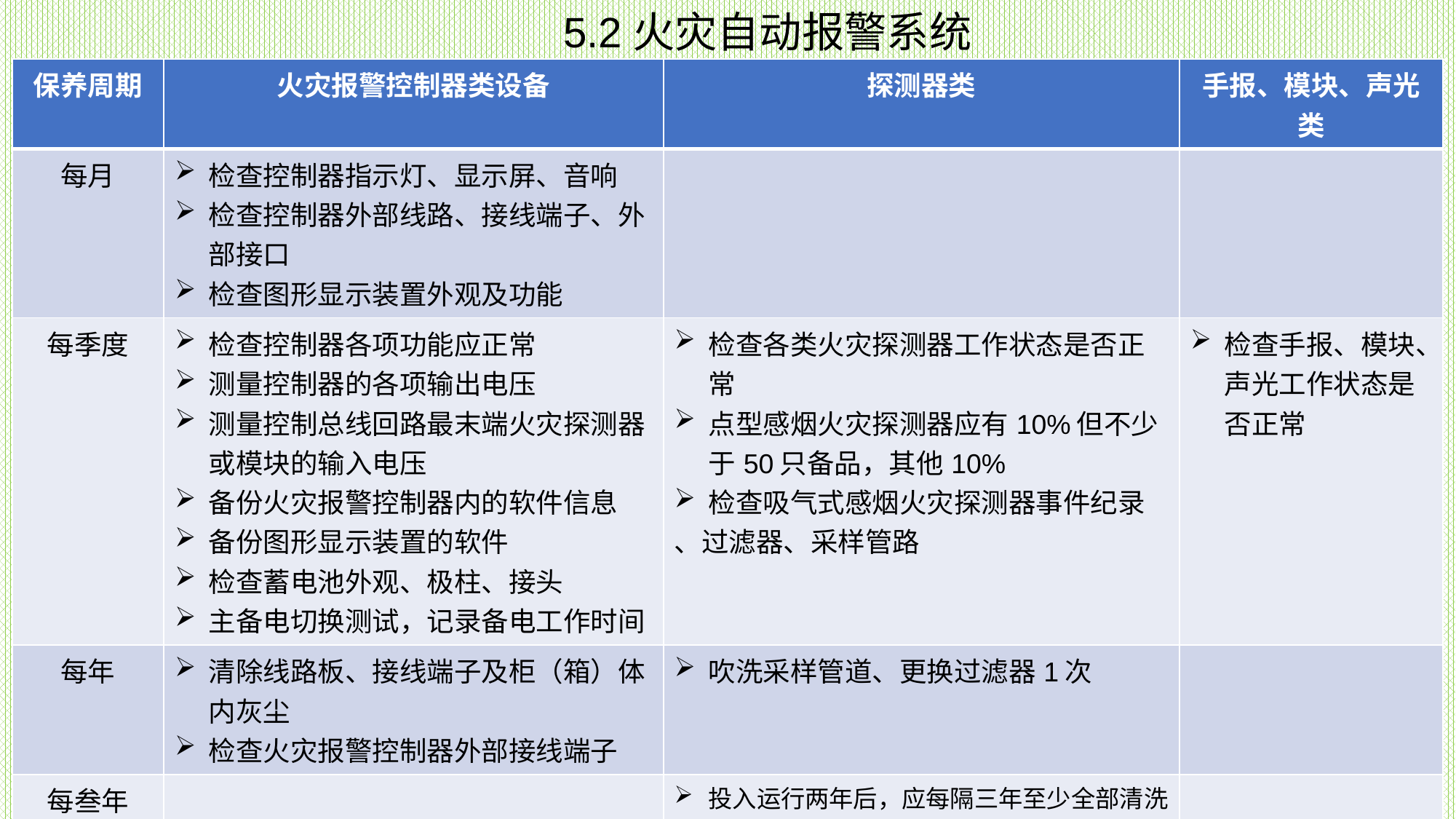

5.2火灾自动报警系统
| 保养周期 | 火灾报警控制器类设备 | 探测器类 | 手报、模块、声光类 |
| --- | --- | --- | --- |
| 每月 | 检查控制器指示灯、显示屏、音响 检查控制器外部线路、接线端子、外部接口 检查图形显示装置外观及功能 |  |  |
| 每季度 | 检查控制器各项功能应正常 测量控制器的各项输出电压 测量控制总线回路最末端火灾探测器或模块的输入电压 备份火灾报警控制器内的软件信息 备份图形显示装置的软件 检查蓄电池外观、极柱、接头 主备电切换测试，记录备电工作时间 | 检查各类火灾探测器工作状态是否正常 点型感烟火灾探测器应有10%但不少于50只备品，其他10% 检查吸气式感烟火灾探测器事件纪录 、过滤器、采样管路 | 检查手报、模块、声光工作状态是否正常 |
| 每年 | 清除线路板、接线端子及柜（箱）体内灰尘 检查火灾报警控制器外部接线端子 | 吹洗采样管道、更换过滤器1次 |  |
| 每叁年 |  | 投入运行两年后，应每隔三年至少全部清洗一遍 清洗后应标定探测器的响应阈值 清洗后应做必要的功能试验，合格者方可继续使用 |  |